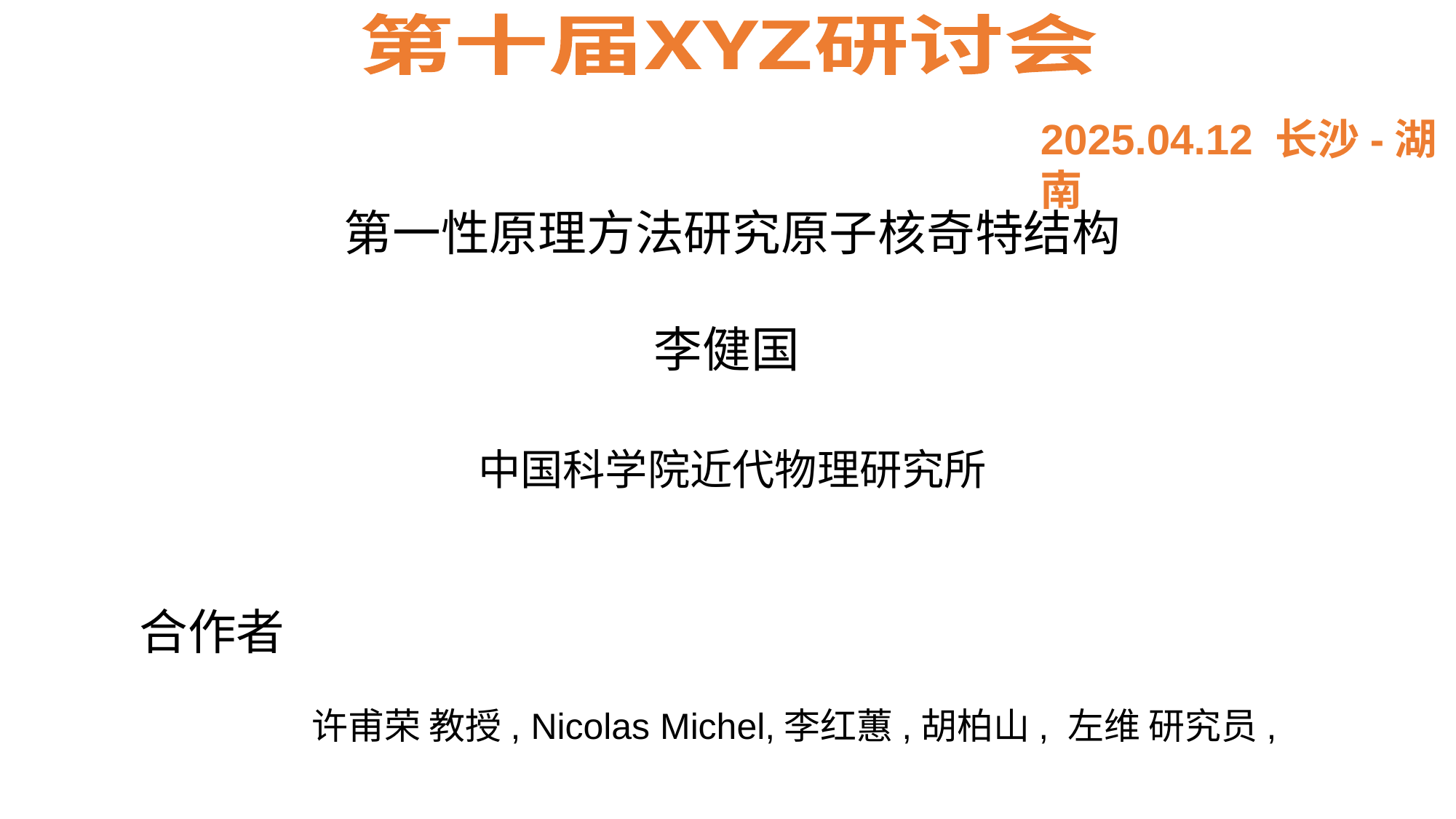

第十届XYZ研讨会
2025.04.12 长沙-湖南
第一性原理方法研究原子核奇特结构

李健国

中国科学院近代物理研究所
合作者

                    许甫荣 教授, Nicolas Michel,李红蕙,胡柏山, 左维 研究员,